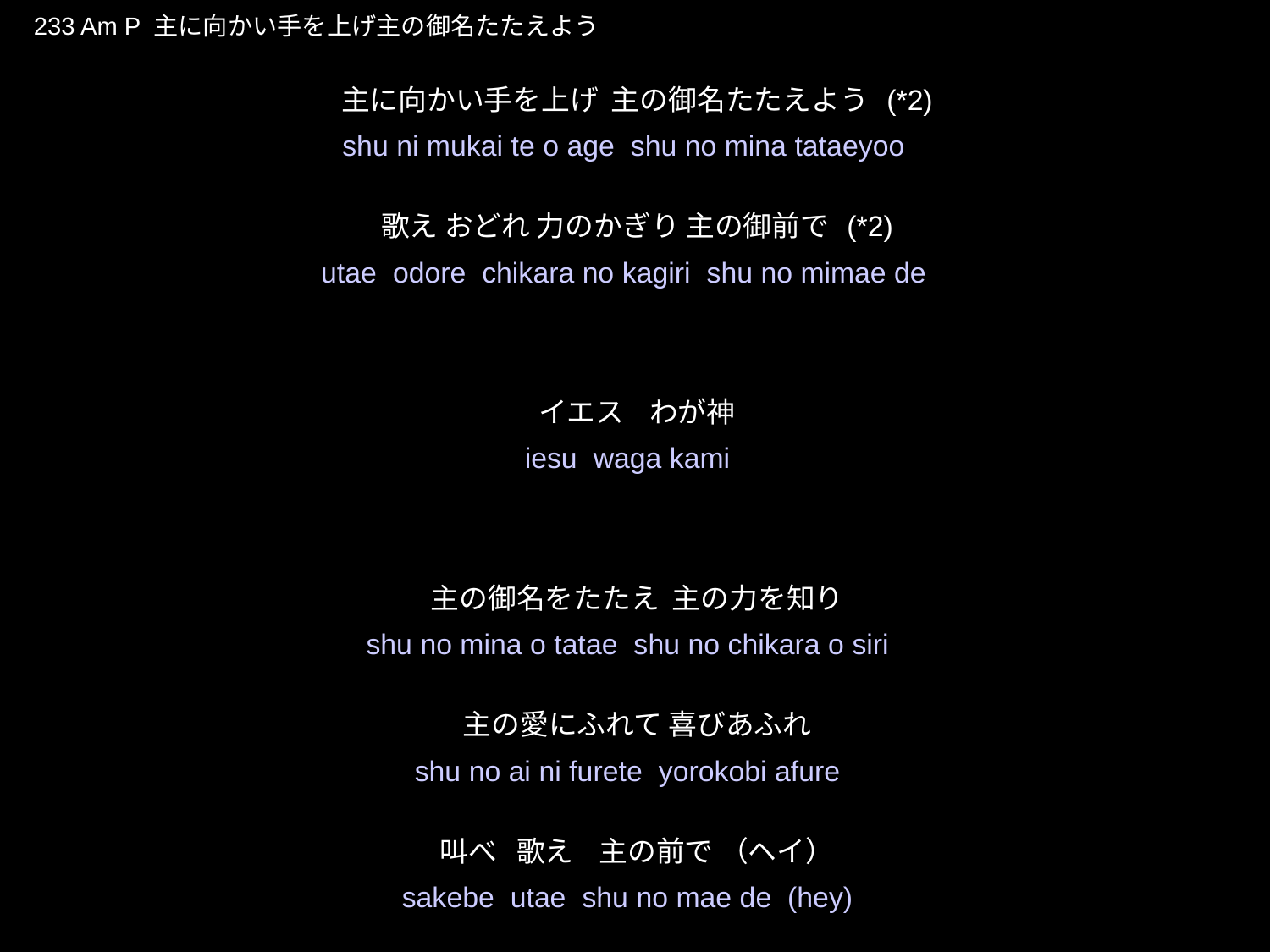

しゅにむかいてをあげしゅのみなたたえよう
★P
233 Am P 主に向かい手を上げ主の御名たたえよう
主に向かい手を上げ  主の御名たたえよう (*2)
歌え おどれ 力のかぎり 主の御前で (*2)
イエス    わが神
主の御名をたたえ  主の力を知り
主の愛にふれて 喜びあふれ
叫べ   歌え    主の前で （ヘイ）
★３
shu ni mukai te o age  shu no mina tataeyoo
utae  odore  chikara no kagiri  shu no mimae de
iesu  waga kami
shu no mina o tatae  shu no chikara o siri
shu no ai ni furete  yorokobi afure
sakebe  utae  shu no mae de  (hey)